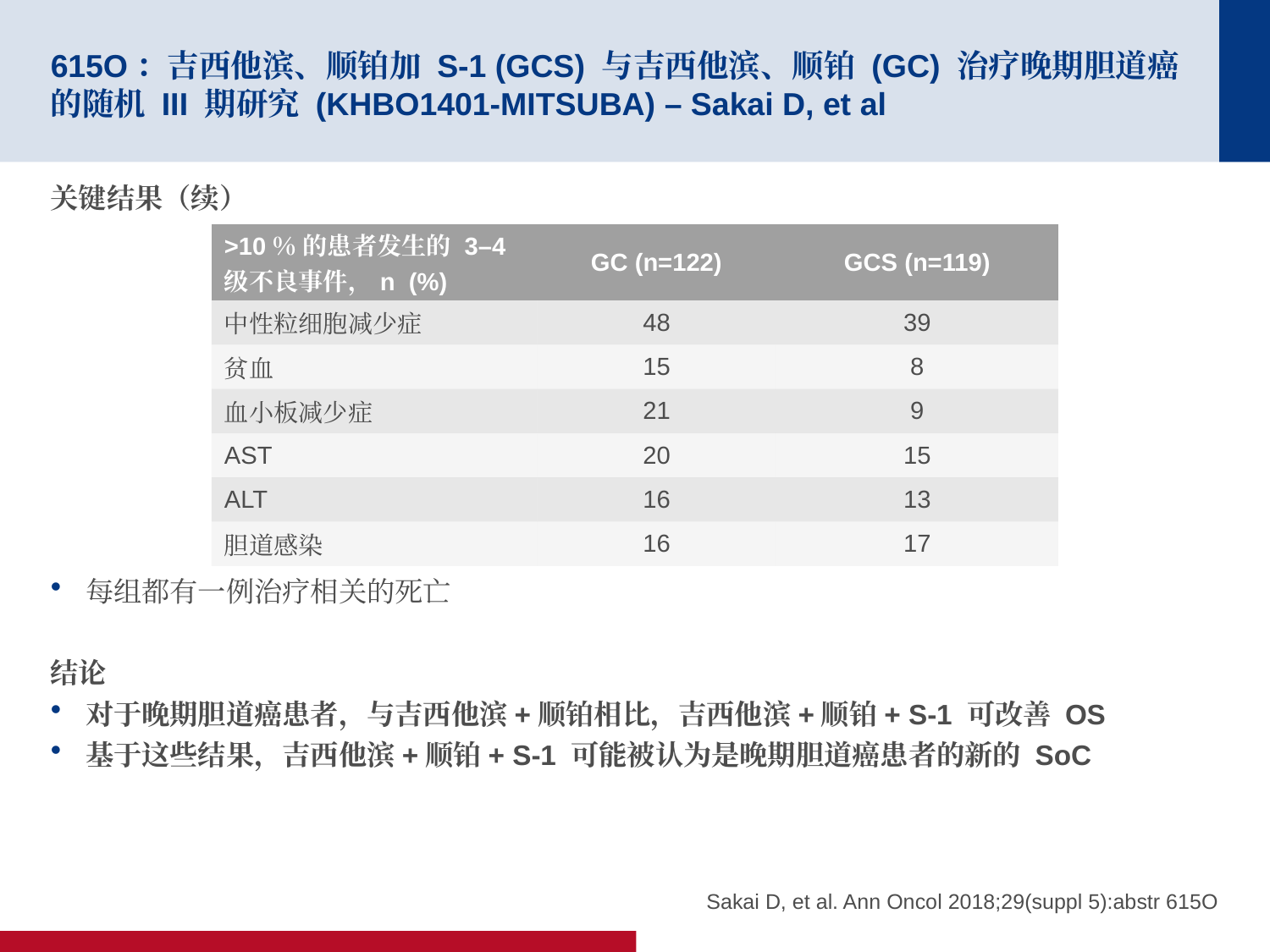

# 615O：吉西他滨、顺铂加 S-1 (GCS) 与吉西他滨、顺铂 (GC) 治疗晚期胆道癌的随机 III 期研究 (KHBO1401-MITSUBA) – Sakai D, et al
关键结果（续）
每组都有一例治疗相关的死亡

结论
对于晚期胆道癌患者，与吉西他滨+顺铂相比，吉西他滨+顺铂+ S-1 可改善 OS
基于这些结果，吉西他滨+顺铂+ S-1 可能被认为是晚期胆道癌患者的新的 SoC
| >10％ 的患者发生的 3–4 级不良事件，n (%) | GC (n=122) | GCS (n=119) |
| --- | --- | --- |
| 中性粒细胞减少症 | 48 | 39 |
| 贫血 | 15 | 8 |
| 血小板减少症 | 21 | 9 |
| AST | 20 | 15 |
| ALT | 16 | 13 |
| 胆道感染 | 16 | 17 |
Sakai D, et al. Ann Oncol 2018;29(suppl 5):abstr 615O